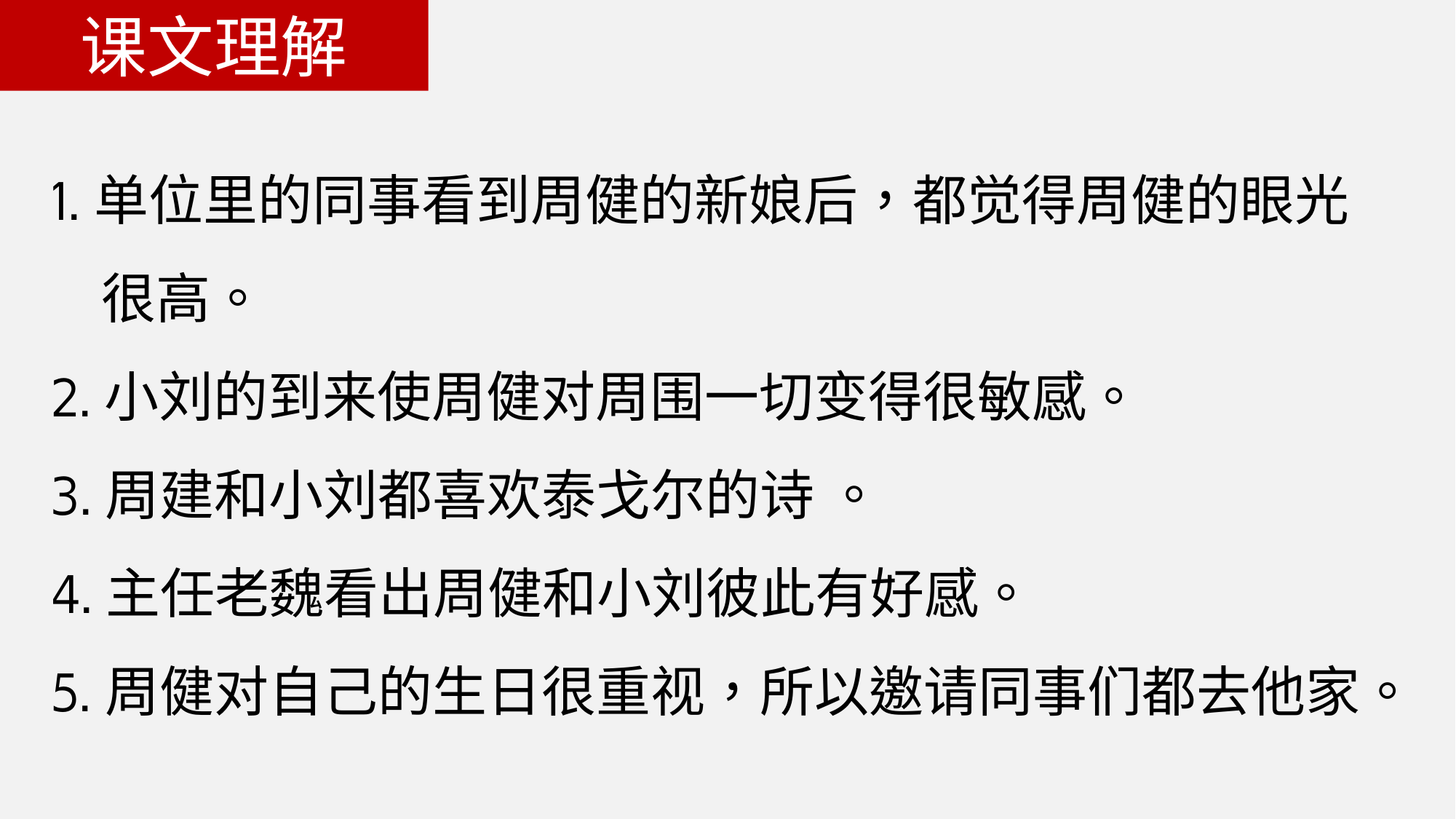

课文理解
1.单位里的同事看到周健的新娘后，都觉得周健的眼光
   很高。
2.小刘的到来使周健对周围一切变得很敏感。
3.周建和小刘都喜欢泰戈尔的诗 。
4.主任老魏看出周健和小刘彼此有好感。
5.周健对自己的生日很重视，所以邀请同事们都去他家。